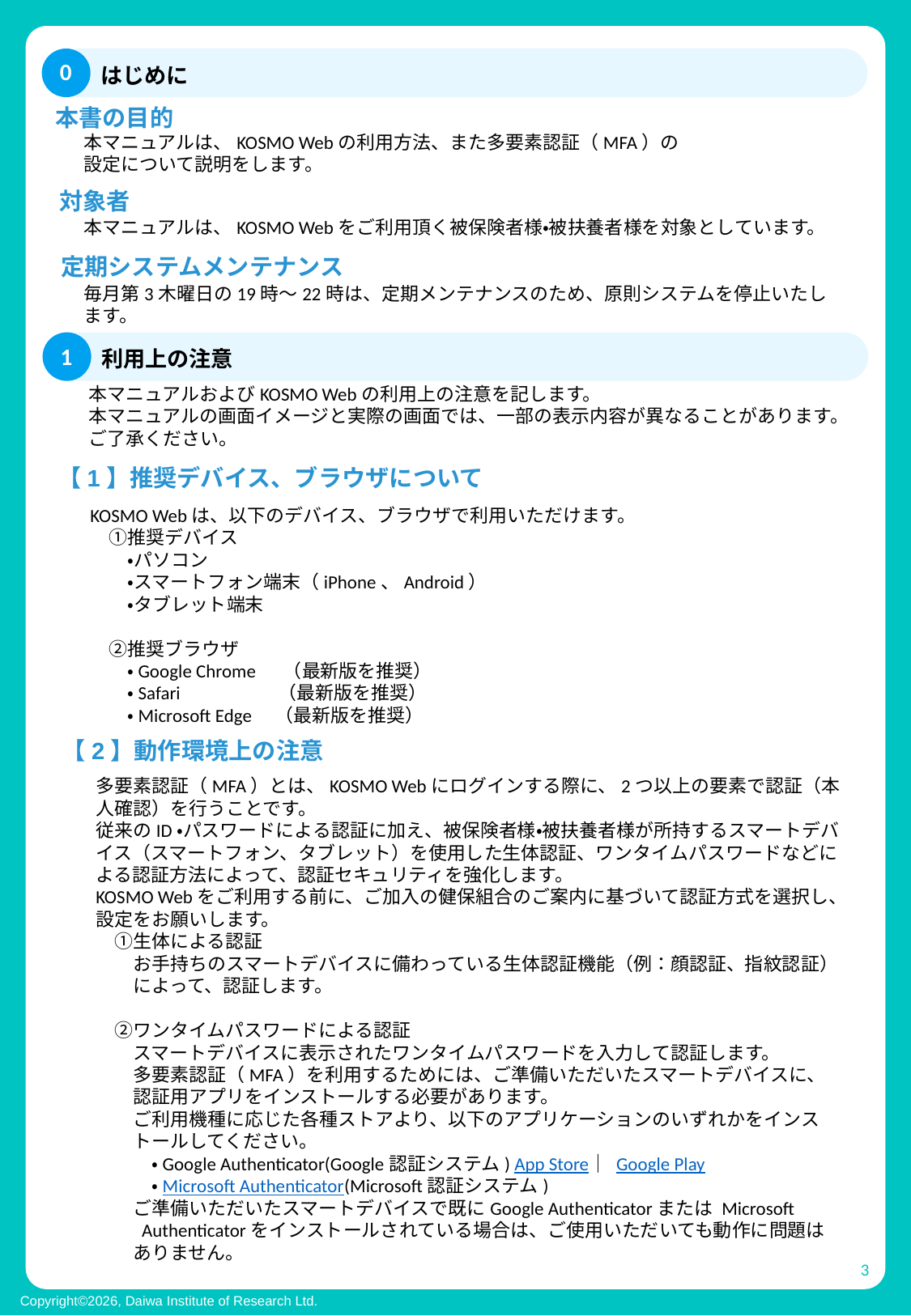

0
はじめに
本書の目的
本マニュアルは、KOSMO Webの利用方法、また多要素認証（MFA）の
設定について説明をします。
対象者
本マニュアルは、KOSMO Webをご利用頂く被保険者様・被扶養者様を対象としています。
定期システムメンテナンス
毎月第3木曜日の19時～22時は、定期メンテナンスのため、原則システムを停止いたします。

1
利用上の注意
本マニュアルおよびKOSMO Webの利用上の注意を記します。
本マニュアルの画面イメージと実際の画面では、一部の表示内容が異なることがあります。ご了承ください。
【1】推奨デバイス、ブラウザについて
KOSMO Webは、以下のデバイス、ブラウザで利用いただけます。
　①推奨デバイス
　　・パソコン
　　・スマートフォン端末（iPhone、Android）
　　・タブレット端末

　②推奨ブラウザ
　　・Google Chrome　 （最新版を推奨）
　　・Safari　　　　　（最新版を推奨）
　　・Microsoft Edge　（最新版を推奨）
【2】動作環境上の注意
多要素認証（MFA）とは、KOSMO Webにログインする際に、2つ以上の要素で認証（本人確認）を行うことです。
従来のID・パスワードによる認証に加え、被保険者様・被扶養者様が所持するスマートデバイス（スマートフォン、タブレット）を使用した生体認証、ワンタイムパスワードなどによる認証方法によって、認証セキュリティを強化します。
KOSMO Webをご利用する前に、ご加入の健保組合のご案内に基づいて認証方式を選択し、設定をお願いします。
　①生体による認証
　　お手持ちのスマートデバイスに備わっている生体認証機能（例：顔認証、指紋認証）
　　によって、認証します。

　②ワンタイムパスワードによる認証
　　スマートデバイスに表示されたワンタイムパスワードを入力して認証します。
　　多要素認証（MFA）を利用するためには、ご準備いただいたスマートデバイスに、
　　認証用アプリをインストールする必要があります。
　　ご利用機種に応じた各種ストアより、以下のアプリケーションのいずれかをインス
　　トールしてください。
　　　・Google Authenticator(Google認証システム) App Store｜ Google Play
　　　・Microsoft Authenticator(Microsoft認証システム)
　　ご準備いただいたスマートデバイスで既にGoogle Authenticatorまたは Microsoft
　　 Authenticatorをインストールされている場合は、ご使用いただいても動作に問題は
　　ありません。
3